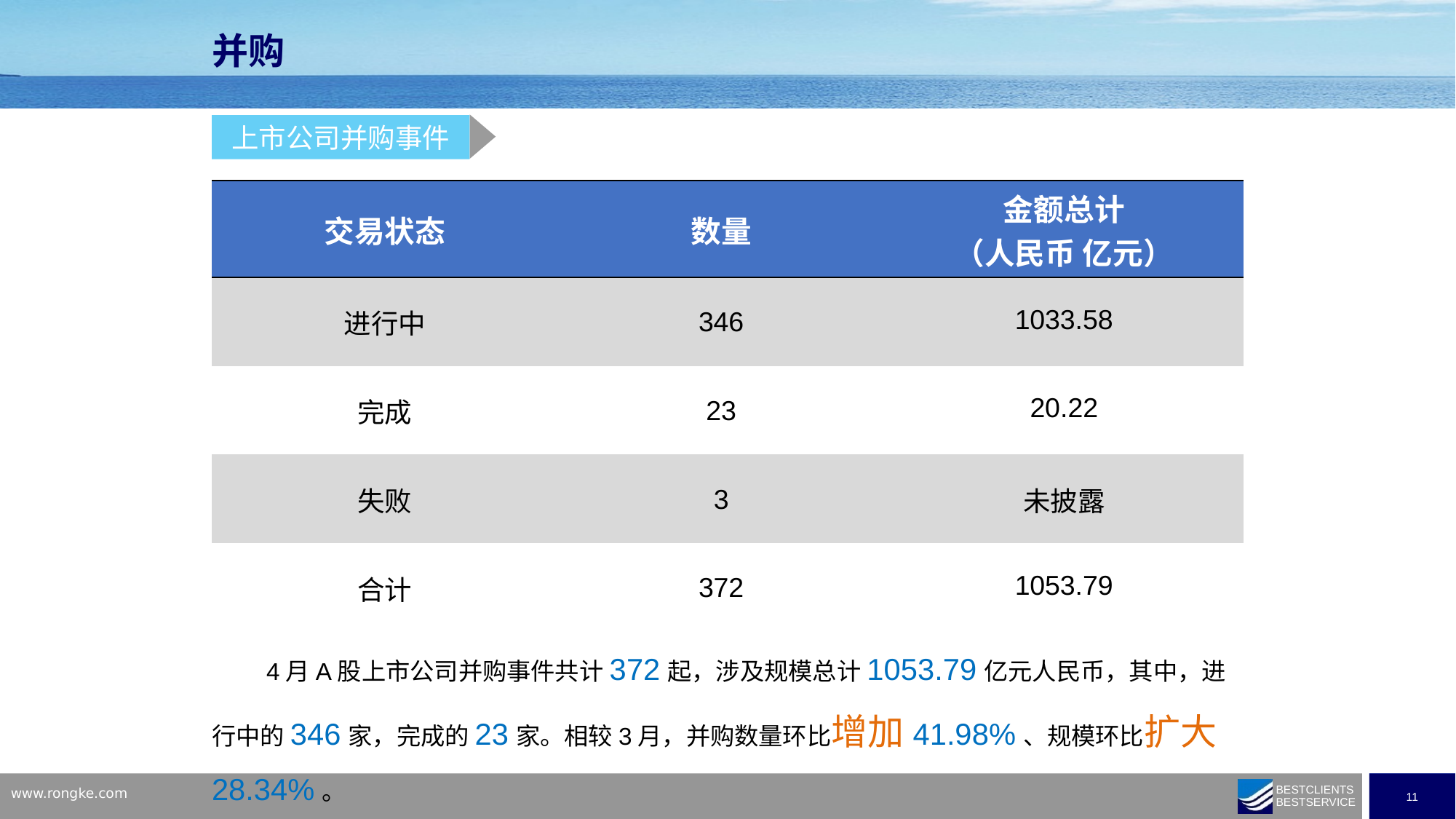

并购
上市公司并购事件

| 交易状态 | 数量 | 金额总计 （人民币 亿元） |
| --- | --- | --- |
| 进行中 | 346 | 1033.58 |
| 完成 | 23 | 20.22 |
| 失败 | 3 | 未披露 |
| 合计 | 372 | 1053.79 |
4月A股上市公司并购事件共计372起，涉及规模总计1053.79亿元人民币，其中，进行中的346家，完成的23家。相较3月，并购数量环比增加41.98%、规模环比扩大28.34%。